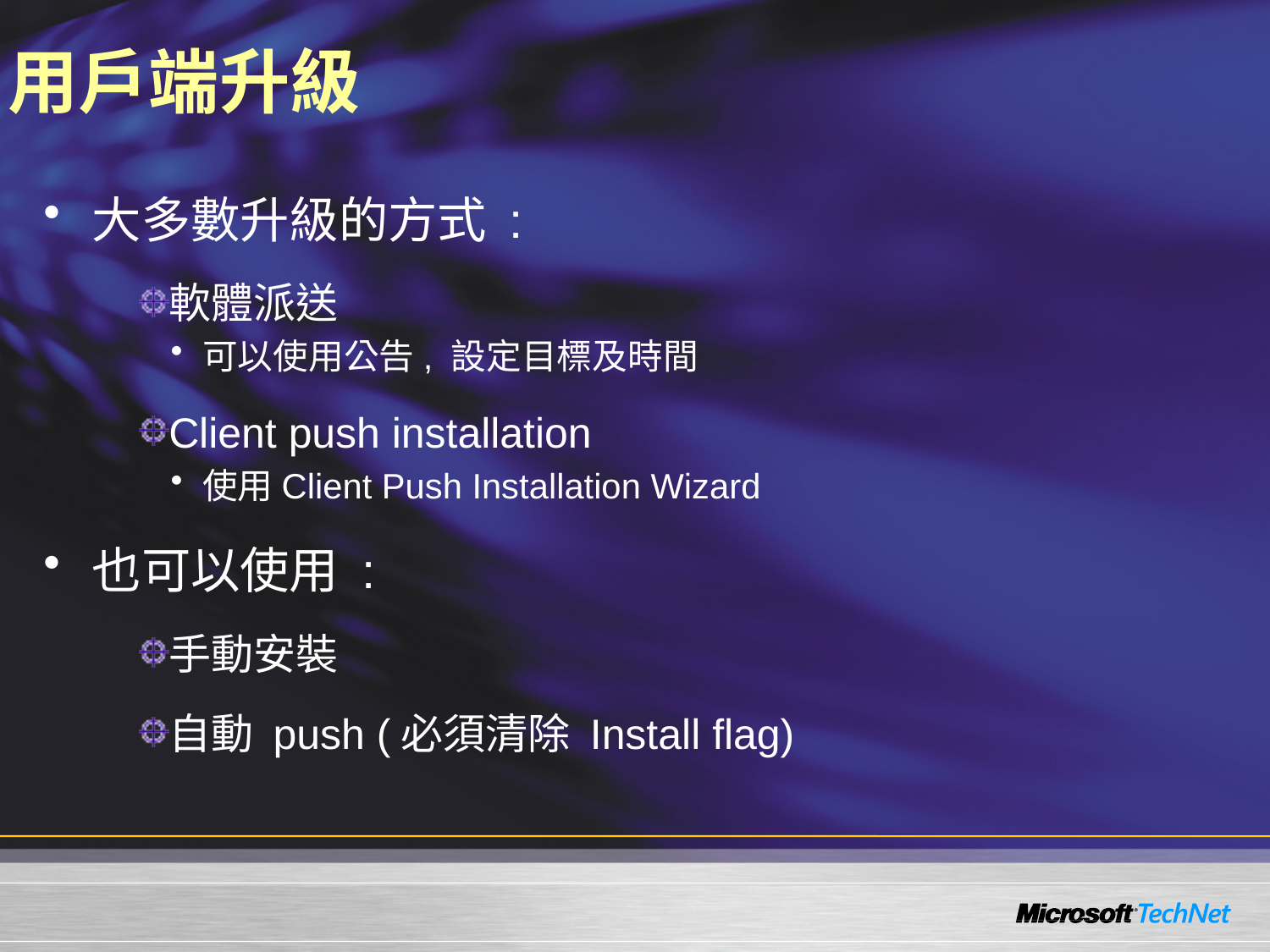

# 用戶端升級
大多數升級的方式 :
軟體派送
可以使用公告, 設定目標及時間
Client push installation
使用Client Push Installation Wizard
也可以使用 :
手動安裝
自動 push (必須清除 Install flag)